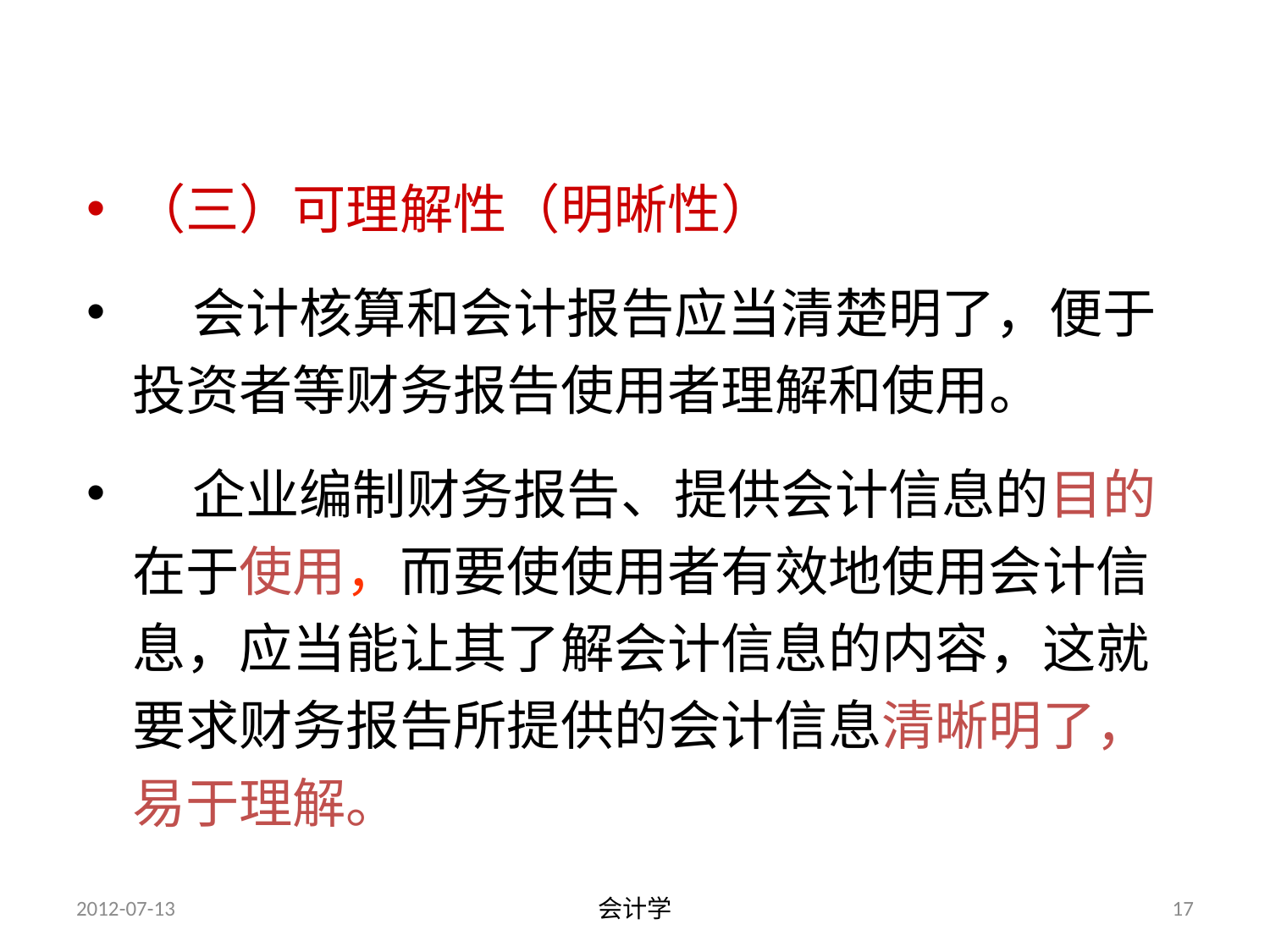

（三）可理解性（明晰性）
    会计核算和会计报告应当清楚明了，便于投资者等财务报告使用者理解和使用。
    企业编制财务报告、提供会计信息的目的在于使用，而要使使用者有效地使用会计信息，应当能让其了解会计信息的内容，这就要求财务报告所提供的会计信息清晰明了，易于理解。

2012-07-13
会计学
17